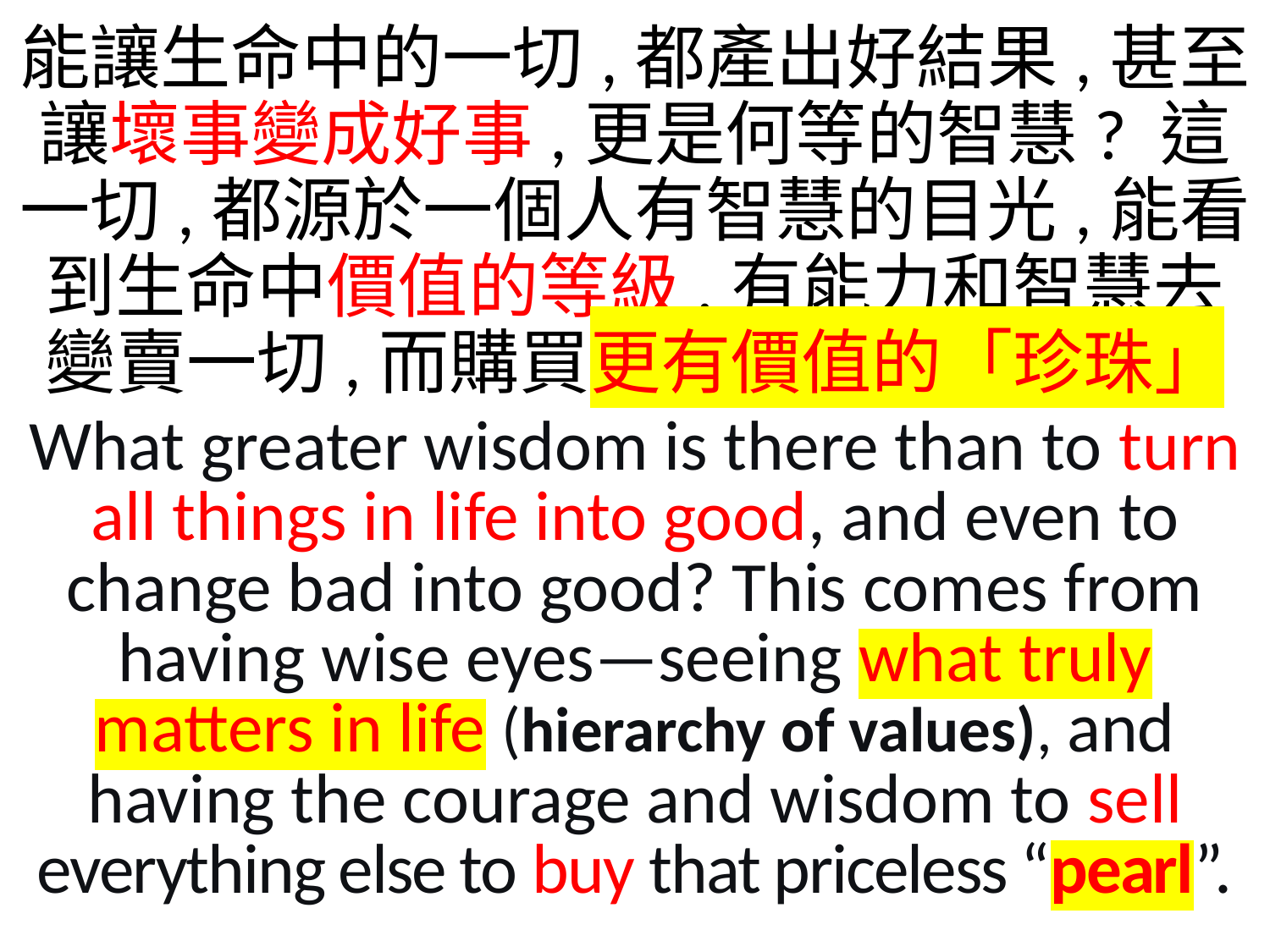

能讓生命中的一切,都產出好結果,甚至讓壞事變成好事,更是何等的智慧? 這一切,都源於一個人有智慧的目光,能看到生命中價值的等級,有能力和智慧去變賣一切,而購買更有價值的「珍珠」
What greater wisdom is there than to turn all things in life into good, and even to change bad into good? This comes from having wise eyes—seeing what truly matters in life (hierarchy of values), and having the courage and wisdom to sell everything else to buy that priceless “pearl”.